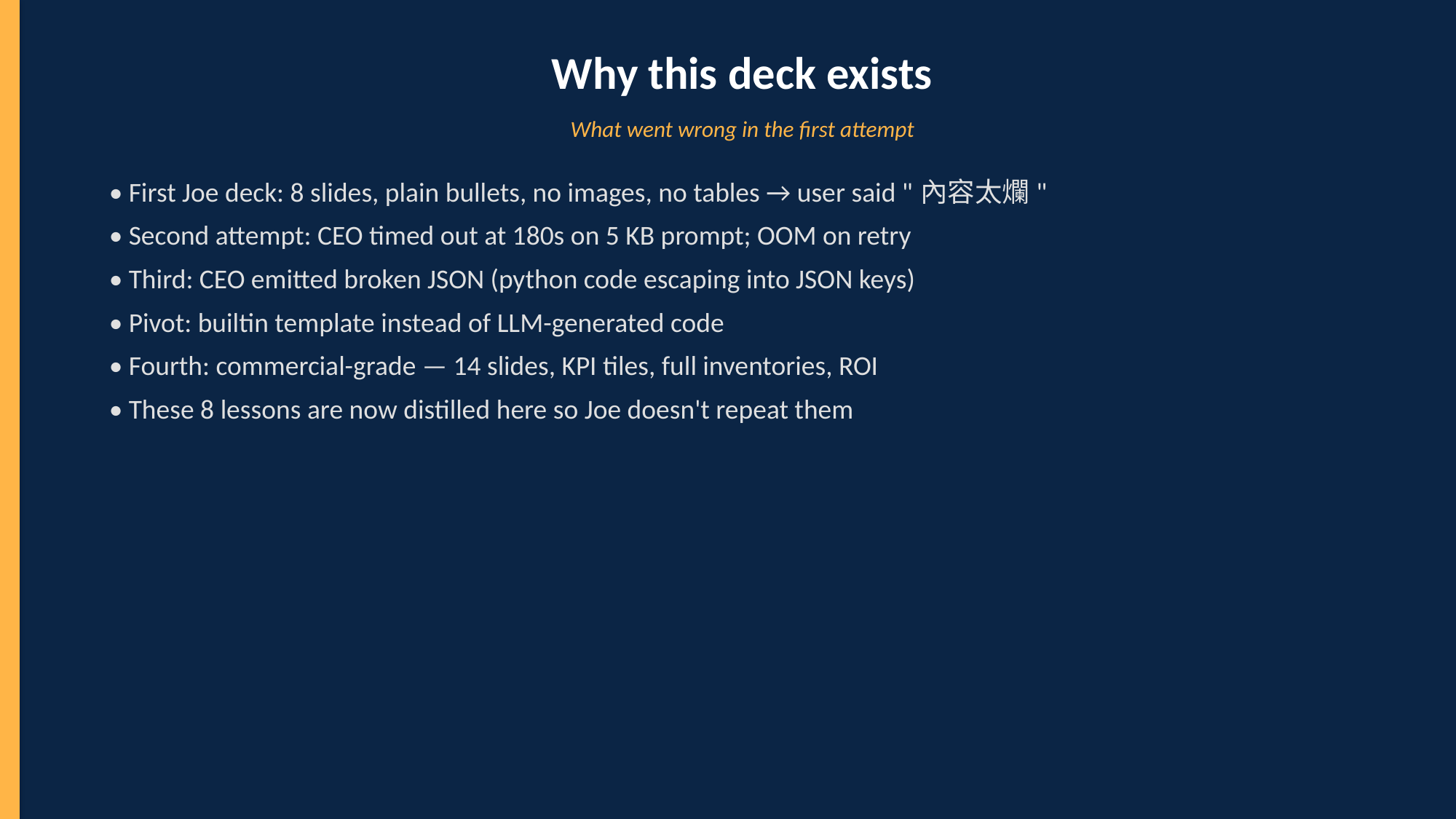

Why this deck exists
What went wrong in the first attempt
• First Joe deck: 8 slides, plain bullets, no images, no tables → user said "內容太爛"
• Second attempt: CEO timed out at 180s on 5 KB prompt; OOM on retry
• Third: CEO emitted broken JSON (python code escaping into JSON keys)
• Pivot: builtin template instead of LLM-generated code
• Fourth: commercial-grade — 14 slides, KPI tiles, full inventories, ROI
• These 8 lessons are now distilled here so Joe doesn't repeat them